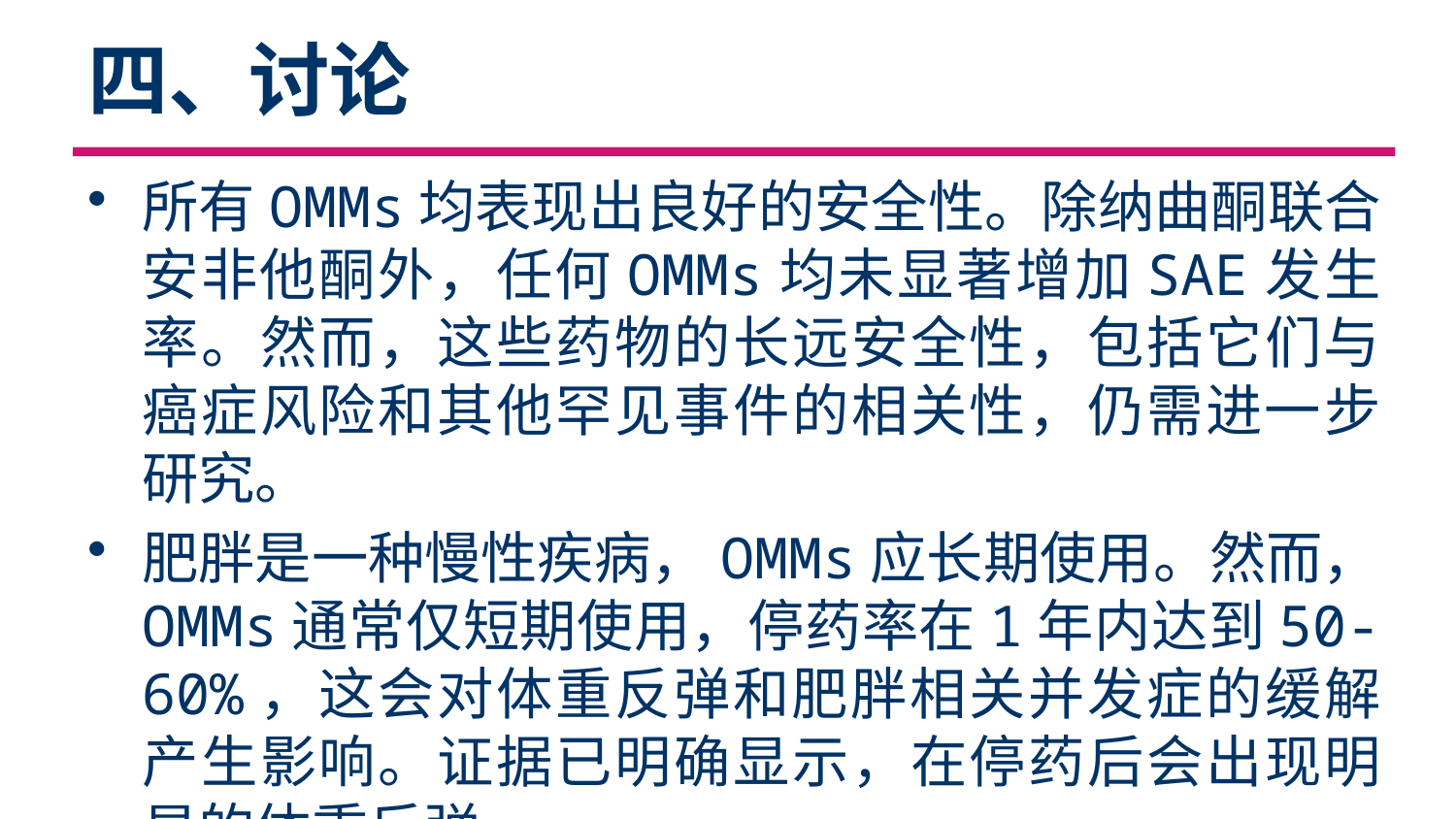

# 四、讨论

所有OMMs均表现出良好的安全性。除纳曲酮联合安非他酮外，任何OMMs均未显著增加SAE发生率。然而，这些药物的长远安全性，包括它们与癌症风险和其他罕见事件的相关性，仍需进一步研究。
肥胖是一种慢性疾病，OMMs应长期使用。然而，OMMs通常仅短期使用，停药率在1年内达到50-60%，这会对体重反弹和肥胖相关并发症的缓解产生影响。证据已明确显示，在停药后会出现明显的体重反弹。